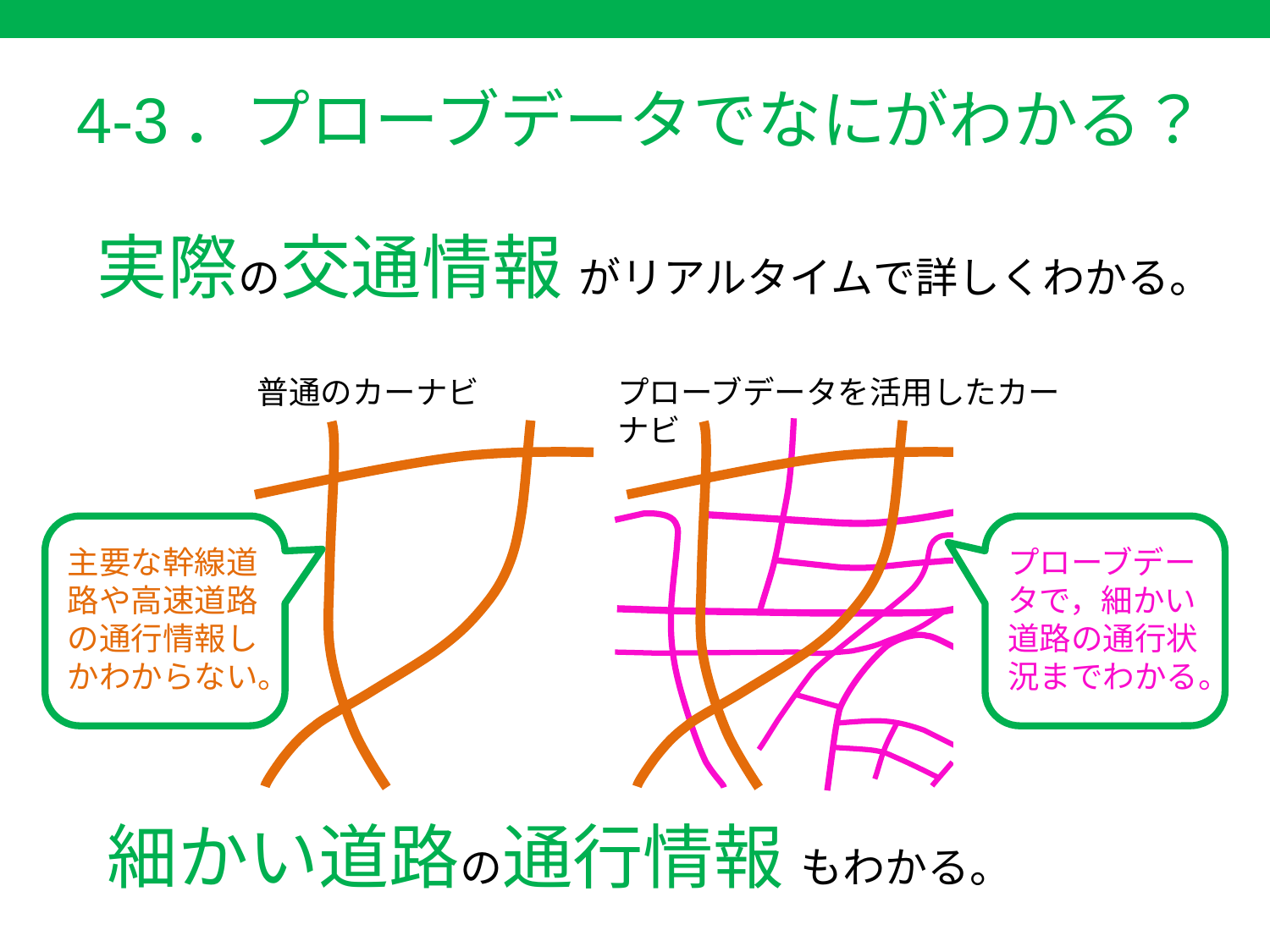

4-3．プローブデータでなにがわかる？
実際の交通情報 がリアルタイムで詳しくわかる。
普通のカーナビ
プローブデータを活用したカーナビ

主要な幹線道路や高速道路の通行情報しかわからない。
プローブデータで，細かい道路の通行状況までわかる。
細かい道路の通行情報 もわかる。